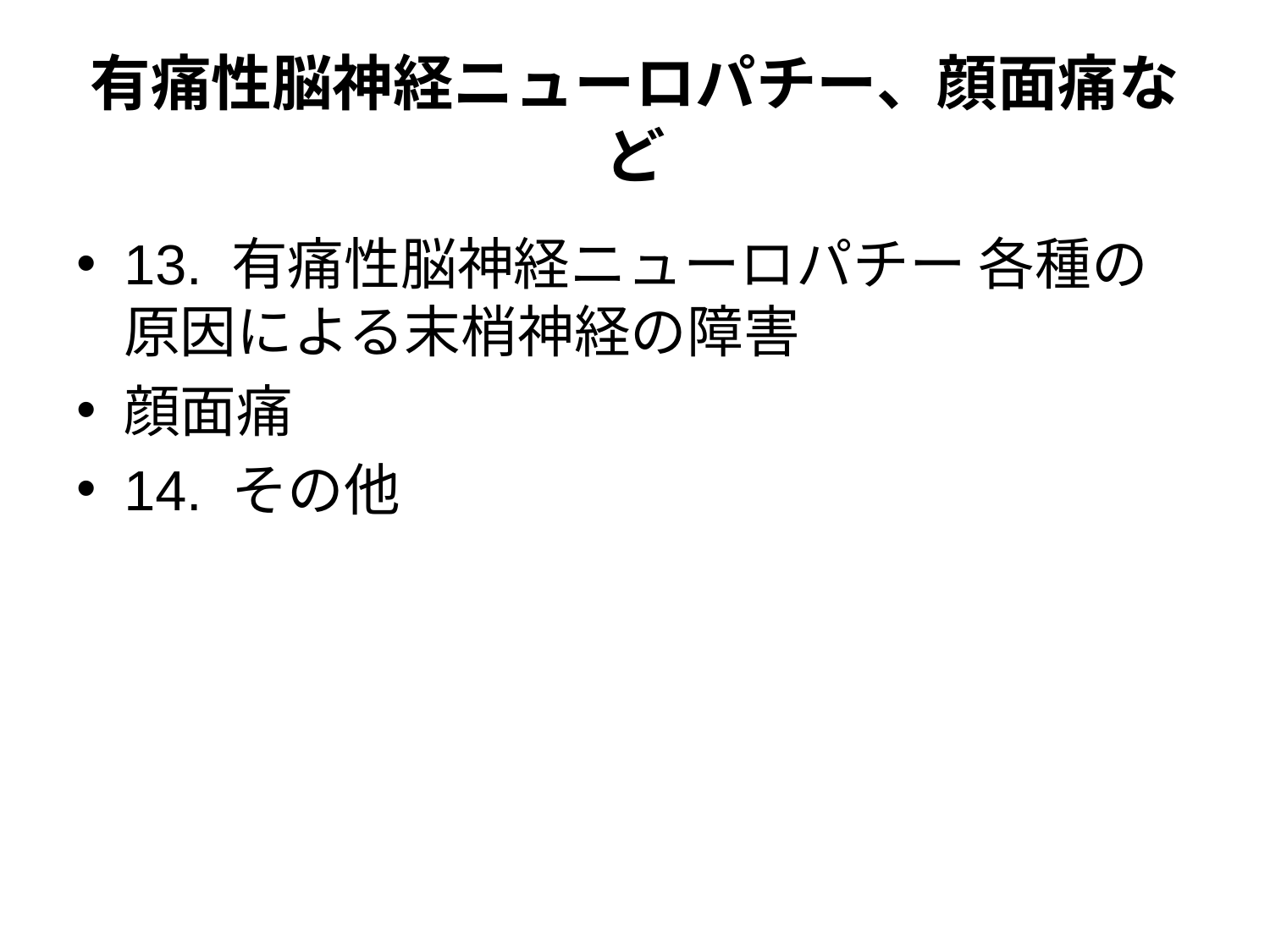

# 有痛性脳神経ニューロパチー、顔面痛など
13. 有痛性脳神経ニューロパチー 各種の原因による末梢神経の障害
顔面痛
14. その他